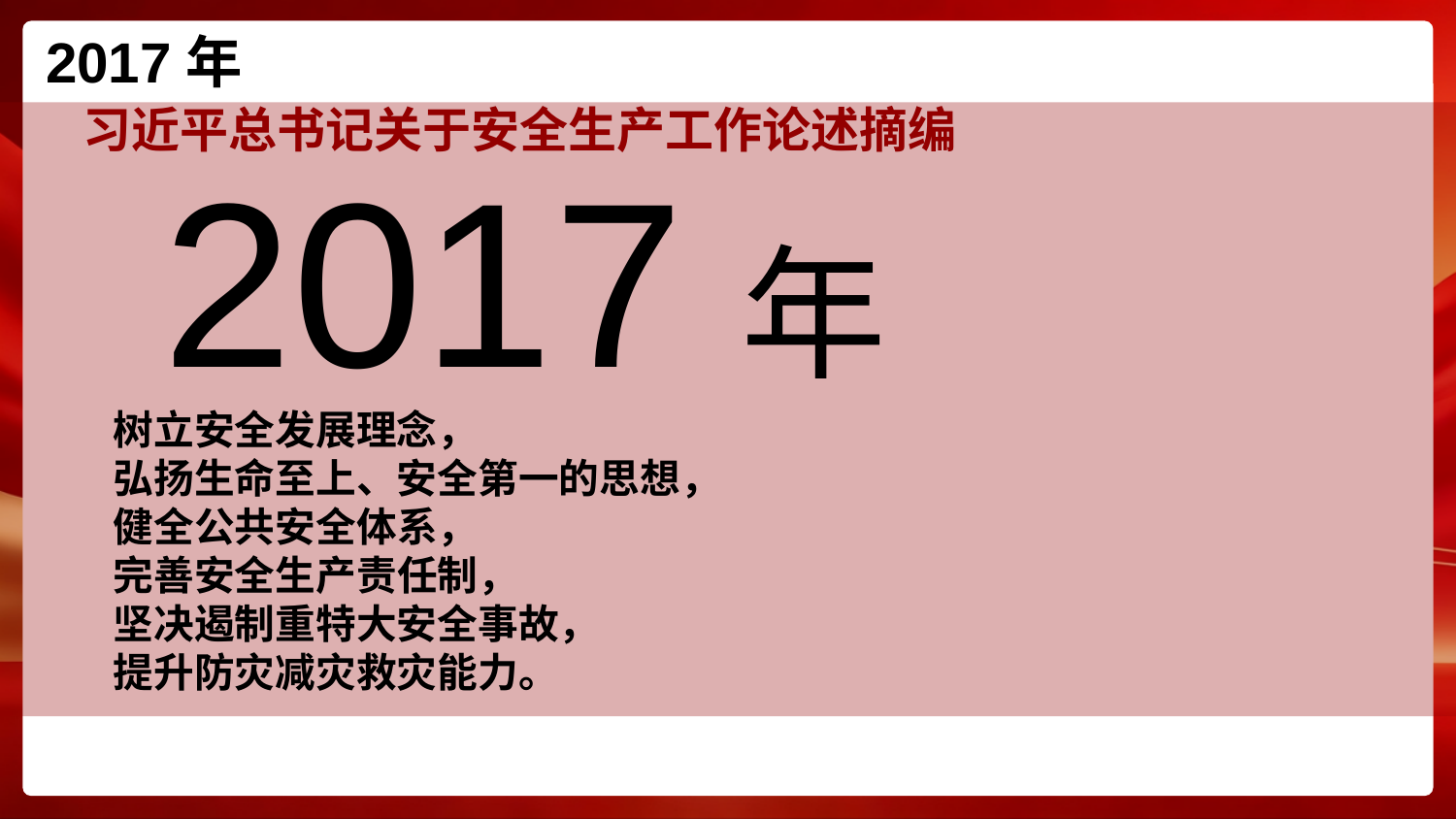

2017年
# 习近平总书记关于安全生产工作论述摘编

2017年

树立安全发展理念，
弘扬生命至上、安全第一的思想，
健全公共安全体系，
完善安全生产责任制，
坚决遏制重特大安全事故，
提升防灾减灾救灾能力。